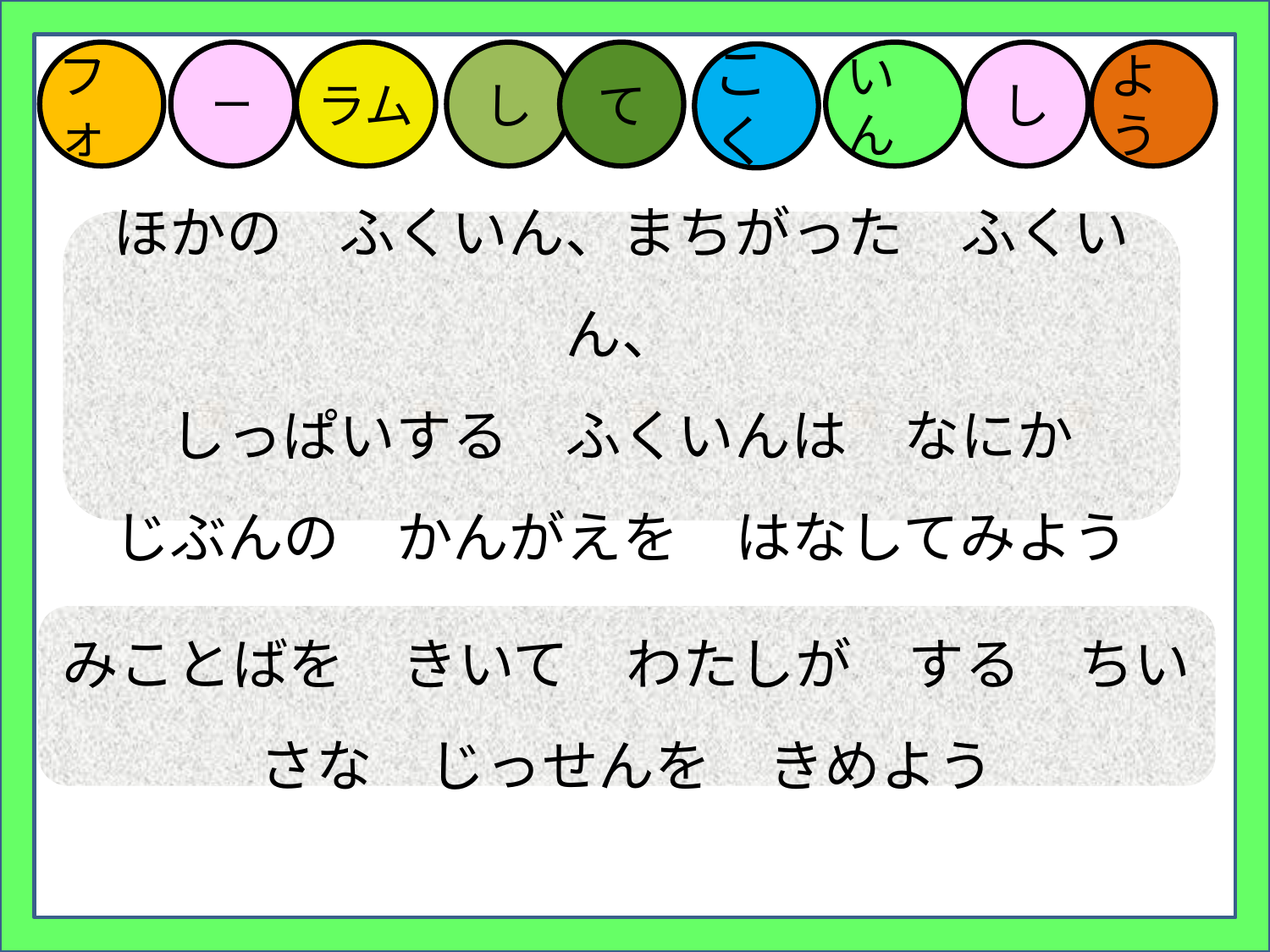

フォ
ー
ラム
し
て
いん
し
よう
こく
ほかの　ふくいん、まちがった　ふくいん、
しっぱいする　ふくいんは　なにか
じぶんの　かんがえを　はなしてみよう
みことばを　きいて　わたしが　する　ちいさな　じっせんを　きめよう